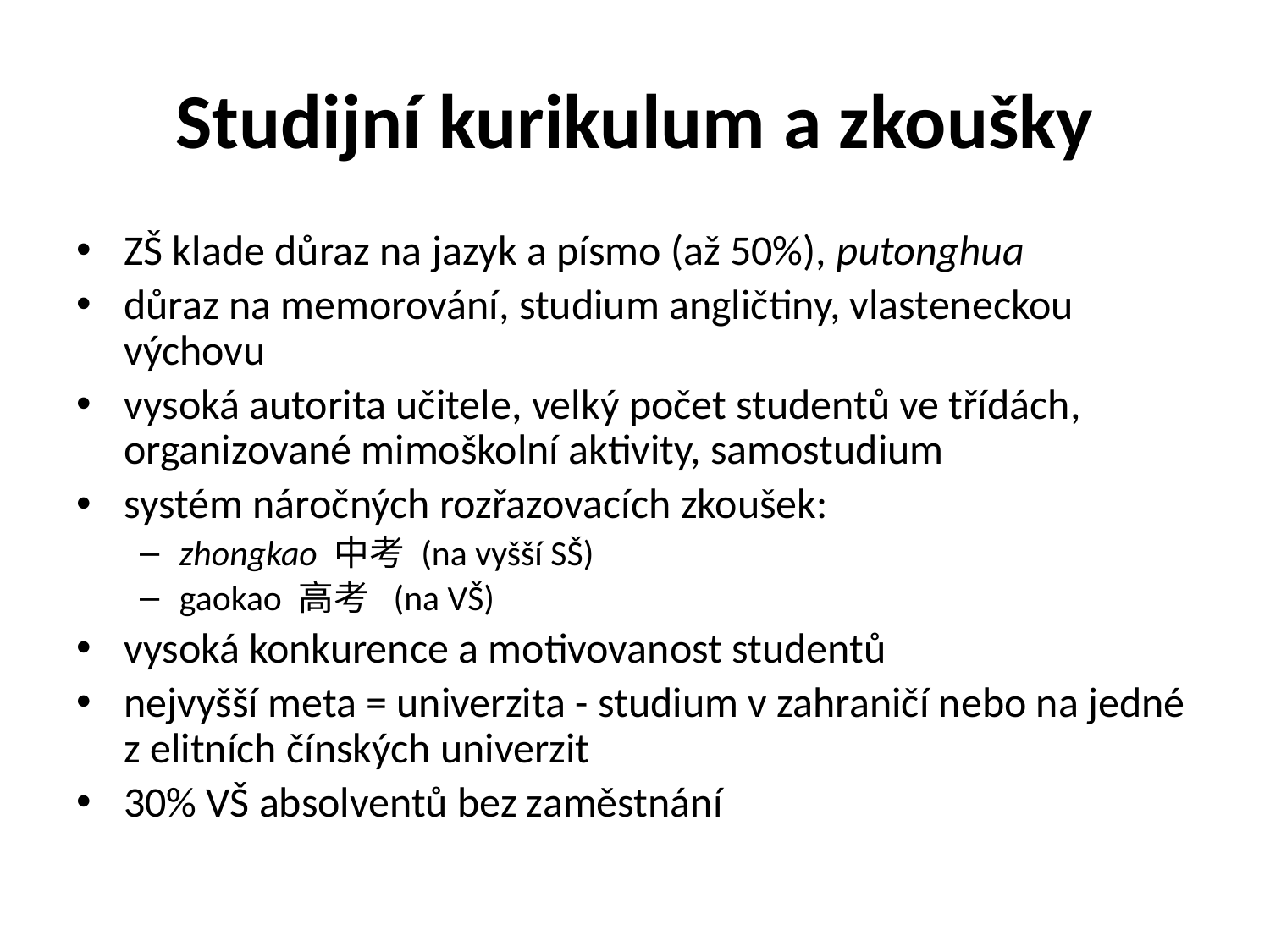

# Studijní kurikulum a zkoušky
ZŠ klade důraz na jazyk a písmo (až 50%), putonghua
důraz na memorování, studium angličtiny, vlasteneckou výchovu
vysoká autorita učitele, velký počet studentů ve třídách, organizované mimoškolní aktivity, samostudium
systém náročných rozřazovacích zkoušek:
zhongkao 中考 (na vyšší SŠ)
gaokao 高考  (na VŠ)
vysoká konkurence a motivovanost studentů
nejvyšší meta = univerzita - studium v zahraničí nebo na jedné z elitních čínských univerzit
30% VŠ absolventů bez zaměstnání